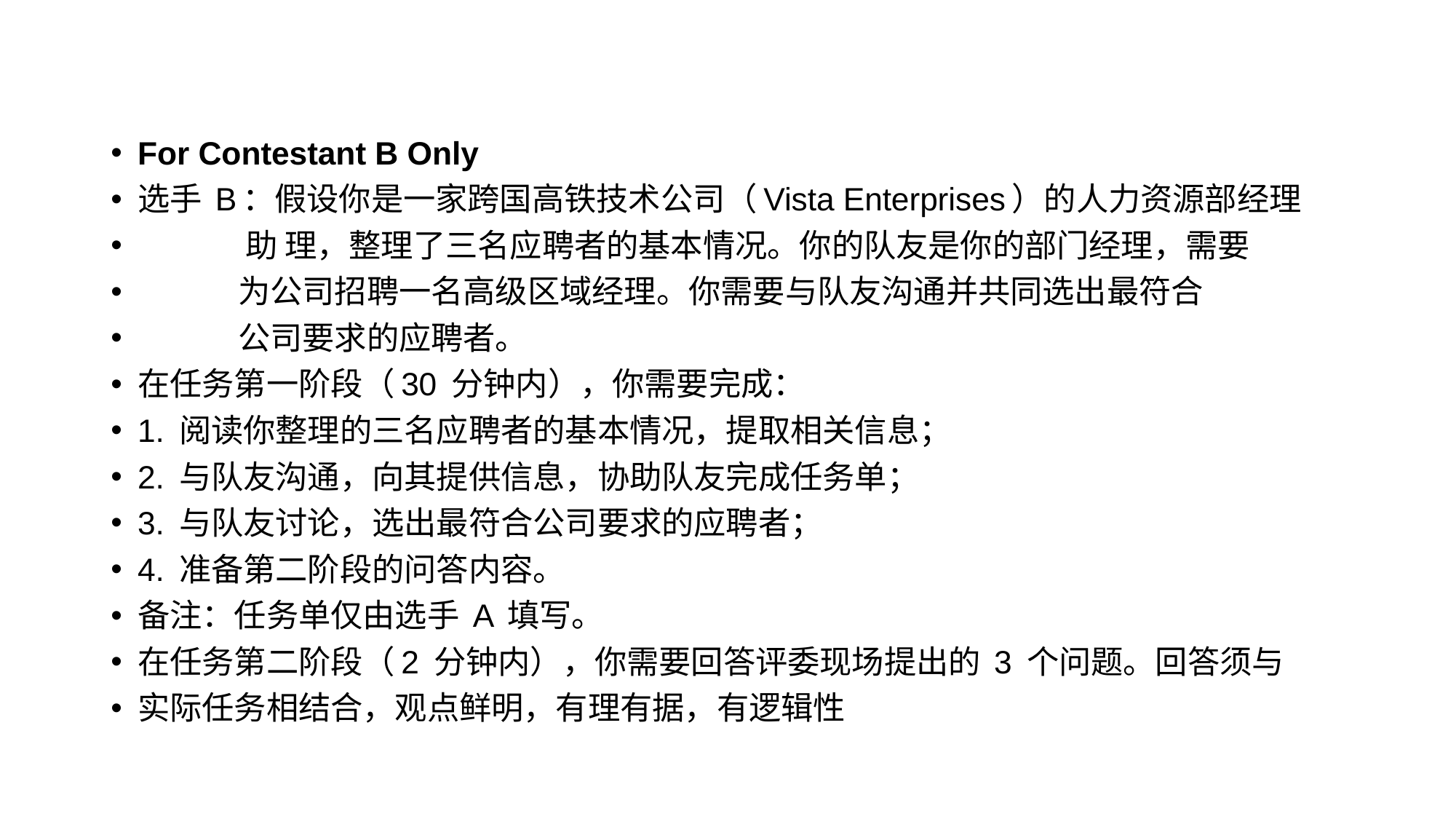

#
For Contestant B Only
选手 B：假设你是一家跨国高铁技术公司（Vista Enterprises）的人力资源部经理
              助 理，整理了三名应聘者的基本情况。你的队友是你的部门经理，需要
             为公司招聘一名高级区域经理。你需要与队友沟通并共同选出最符合
             公司要求的应聘者。
在任务第一阶段（30 分钟内），你需要完成：
1. 阅读你整理的三名应聘者的基本情况，提取相关信息；
2. 与队友沟通，向其提供信息，协助队友完成任务单；
3. 与队友讨论，选出最符合公司要求的应聘者；
4. 准备第二阶段的问答内容。
备注：任务单仅由选手 A 填写。
在任务第二阶段（2 分钟内），你需要回答评委现场提出的 3 个问题。回答须与
实际任务相结合，观点鲜明，有理有据，有逻辑性